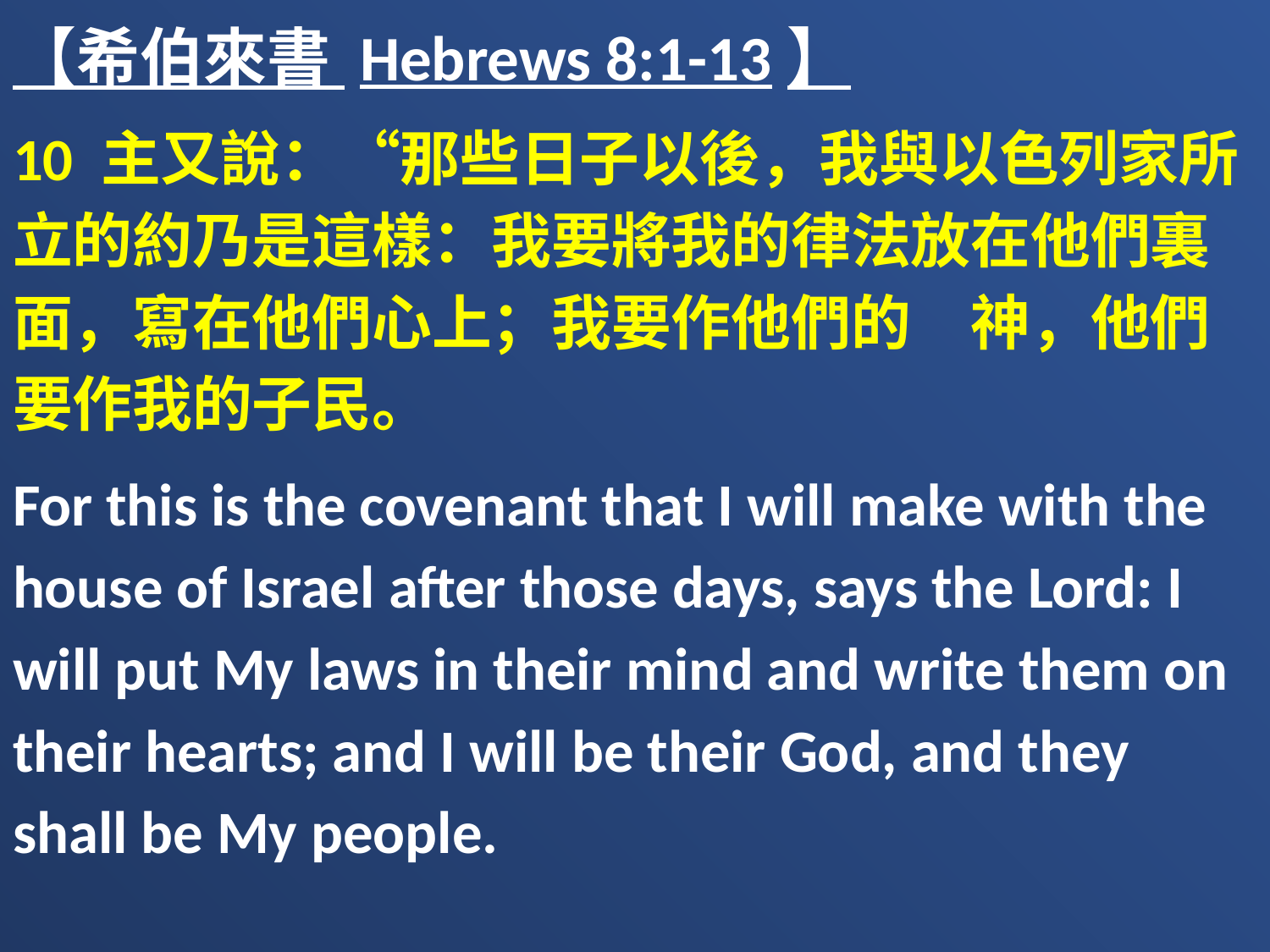

【希伯來書 Hebrews 8:1-13】
10 主又說：“那些日子以後，我與以色列家所立的約乃是這樣：我要將我的律法放在他們裏面，寫在他們心上；我要作他們的　神，他們要作我的子民。
For this is the covenant that I will make with the house of Israel after those days, says the Lord: I will put My laws in their mind and write them on their hearts; and I will be their God, and they shall be My people.